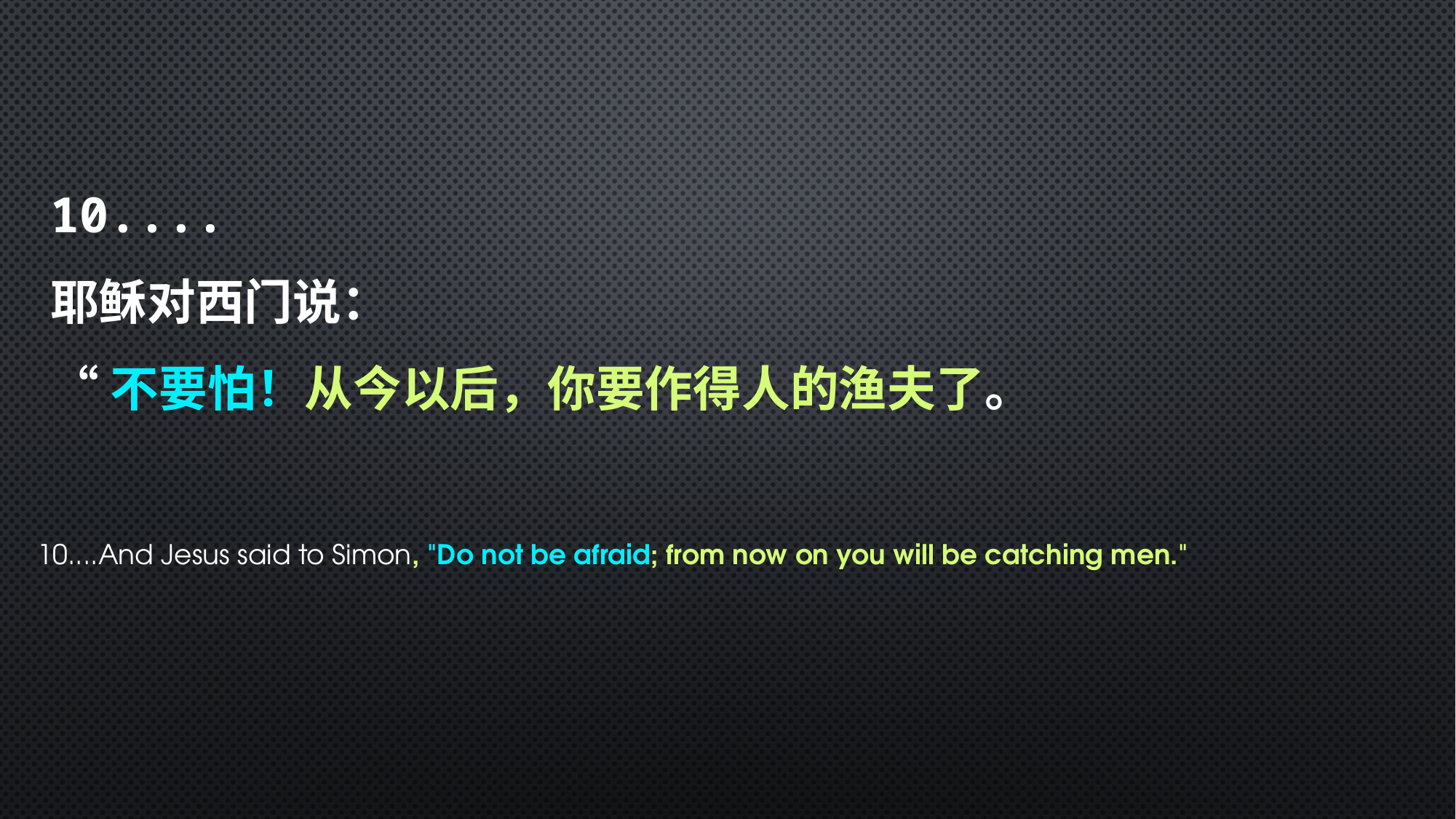

10....
耶稣对西门说：
“不要怕！从今以后，你要作得人的渔夫了。
10....And Jesus said to Simon, "Do not be afraid; from now on you will be catching men."